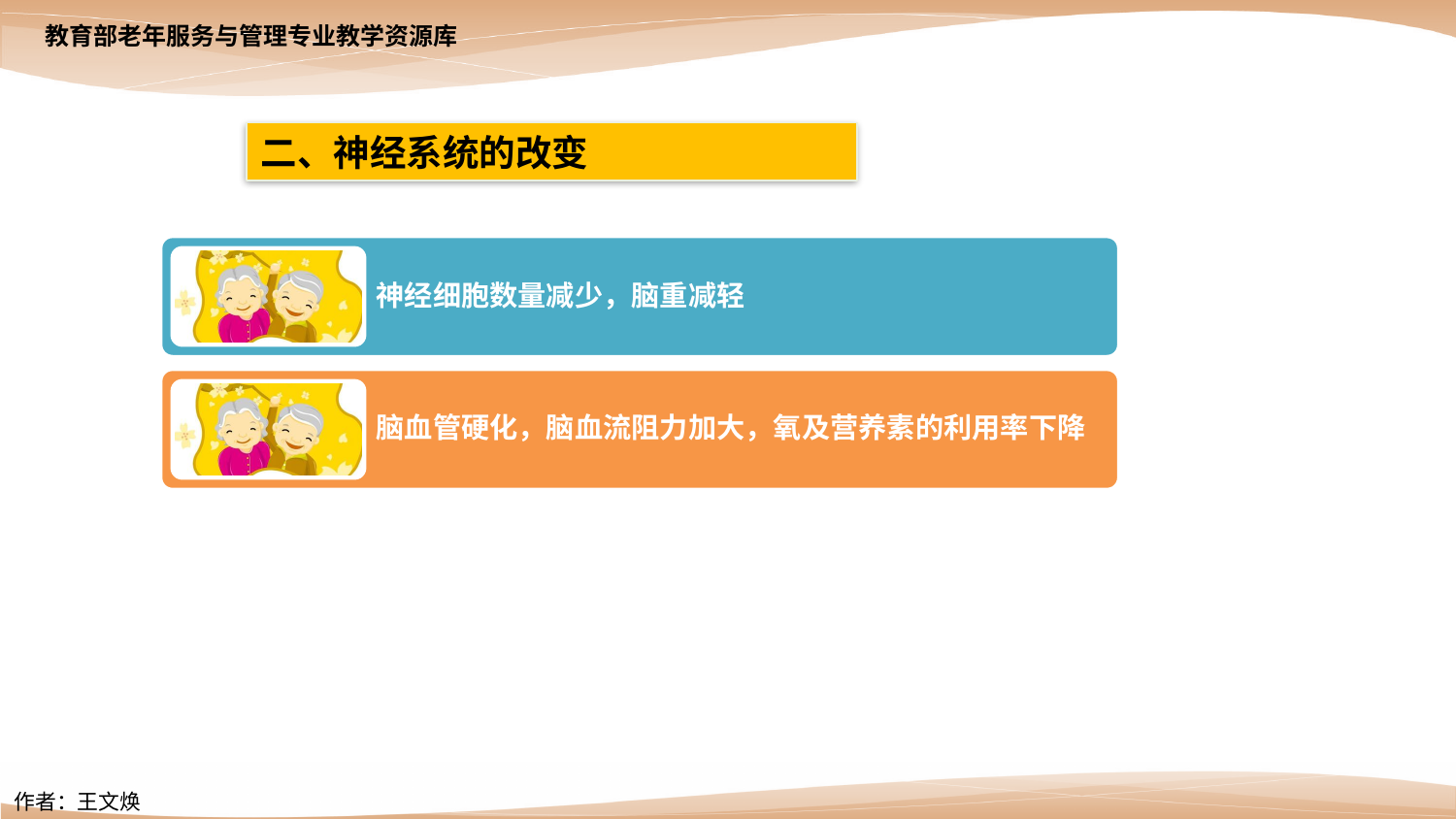

二、神经系统的改变
神经细胞数量减少，脑重减轻
脑血管硬化，脑血流阻力加大，氧及营养素的利用率下降